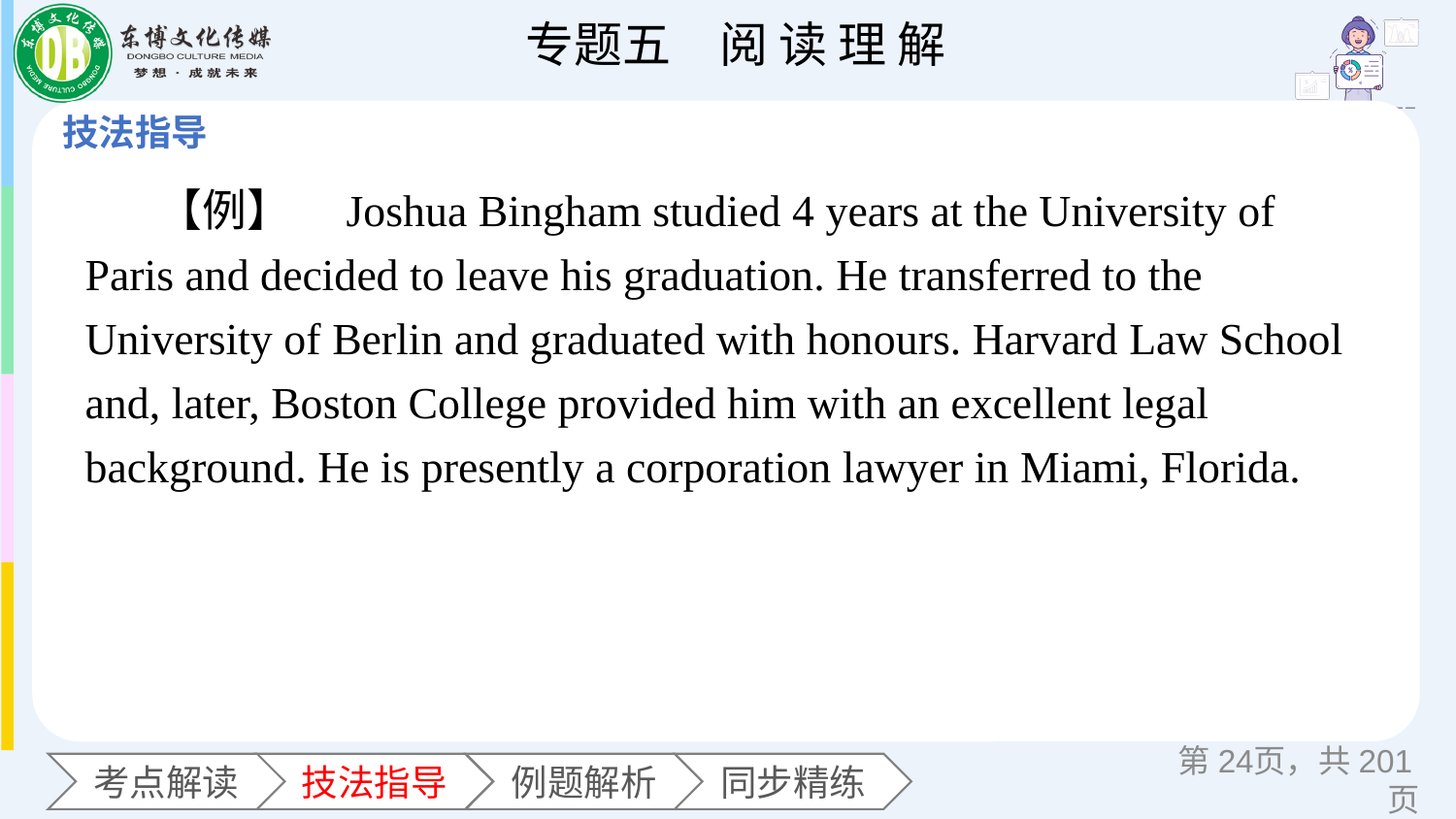

【例】　Joshua Bingham studied 4 years at the University of Paris and decided to leave his graduation. He transferred to the University of Berlin and graduated with honours. Harvard Law School and, later, Boston College provided him with an excellent legal background. He is presently a corporation lawyer in Miami, Florida.
第24页，共201页